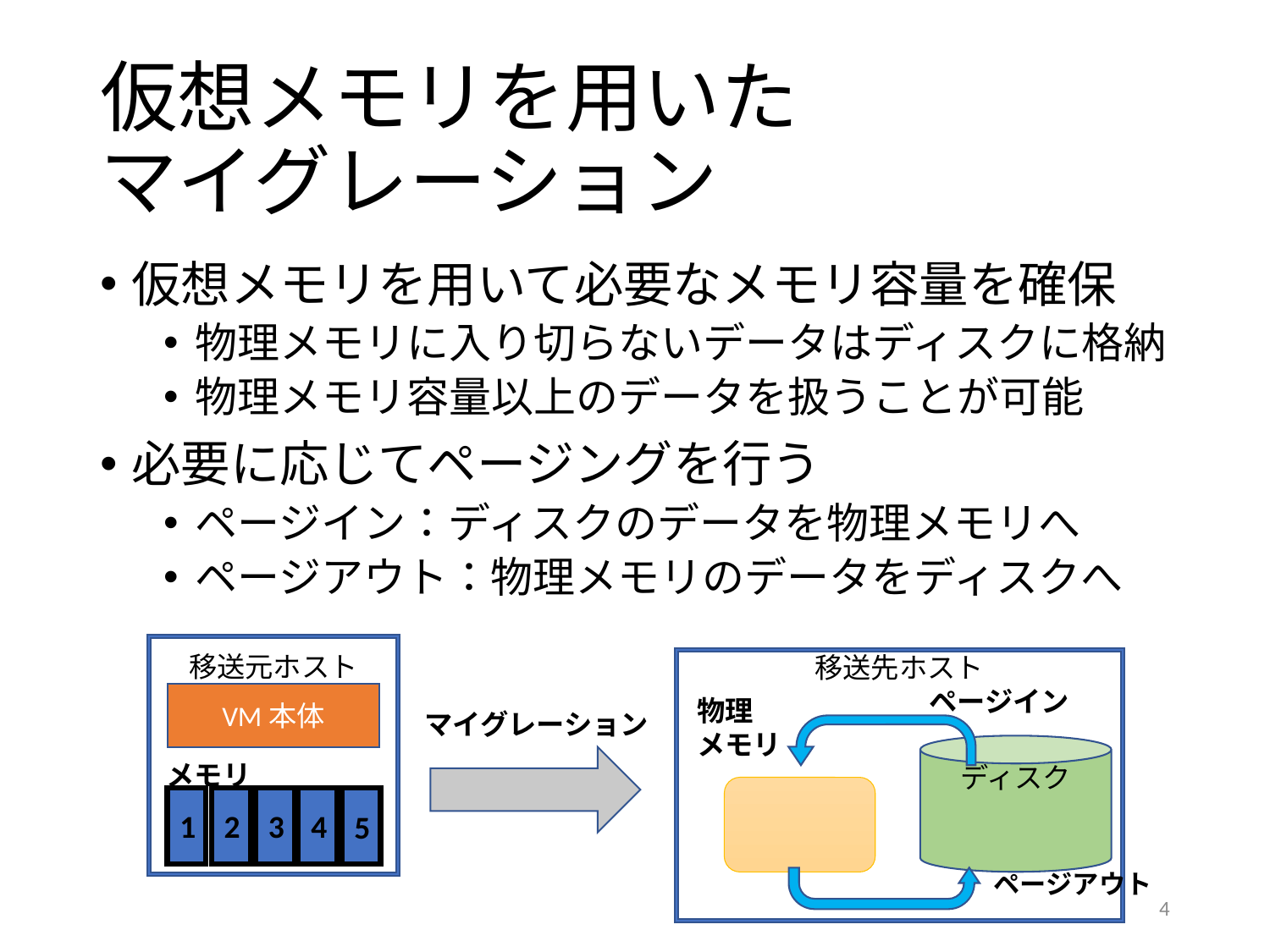

# 仮想メモリを用いた マイグレーション
仮想メモリを用いて必要なメモリ容量を確保
物理メモリに入り切らないデータはディスクに格納
物理メモリ容量以上のデータを扱うことが可能
必要に応じてページングを行う
ページイン：ディスクのデータを物理メモリへ
ページアウト：物理メモリのデータをディスクへ

移送元ホスト

VM本体
移送先ホスト

ページイン
物理
メモリ
マイグレーション

ディスク

メモリ

1
2
3
4
5
ページアウト

4